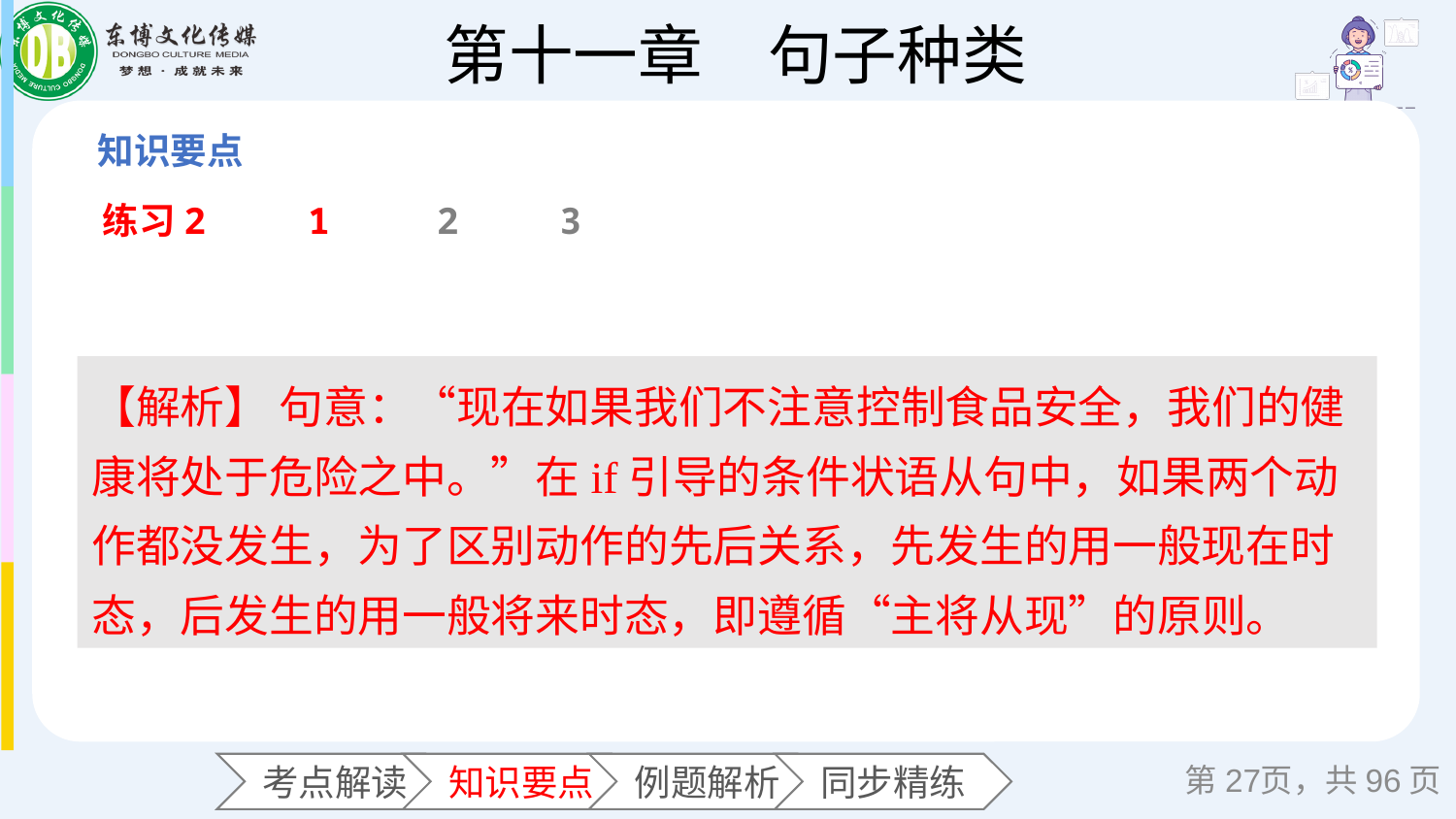

练习2
1
2
3
【解析】 句意：“现在如果我们不注意控制食品安全，我们的健康将处于危险之中。”在if引导的条件状语从句中，如果两个动作都没发生，为了区别动作的先后关系，先发生的用一般现在时态，后发生的用一般将来时态，即遵循“主将从现”的原则。
第27页，共96页